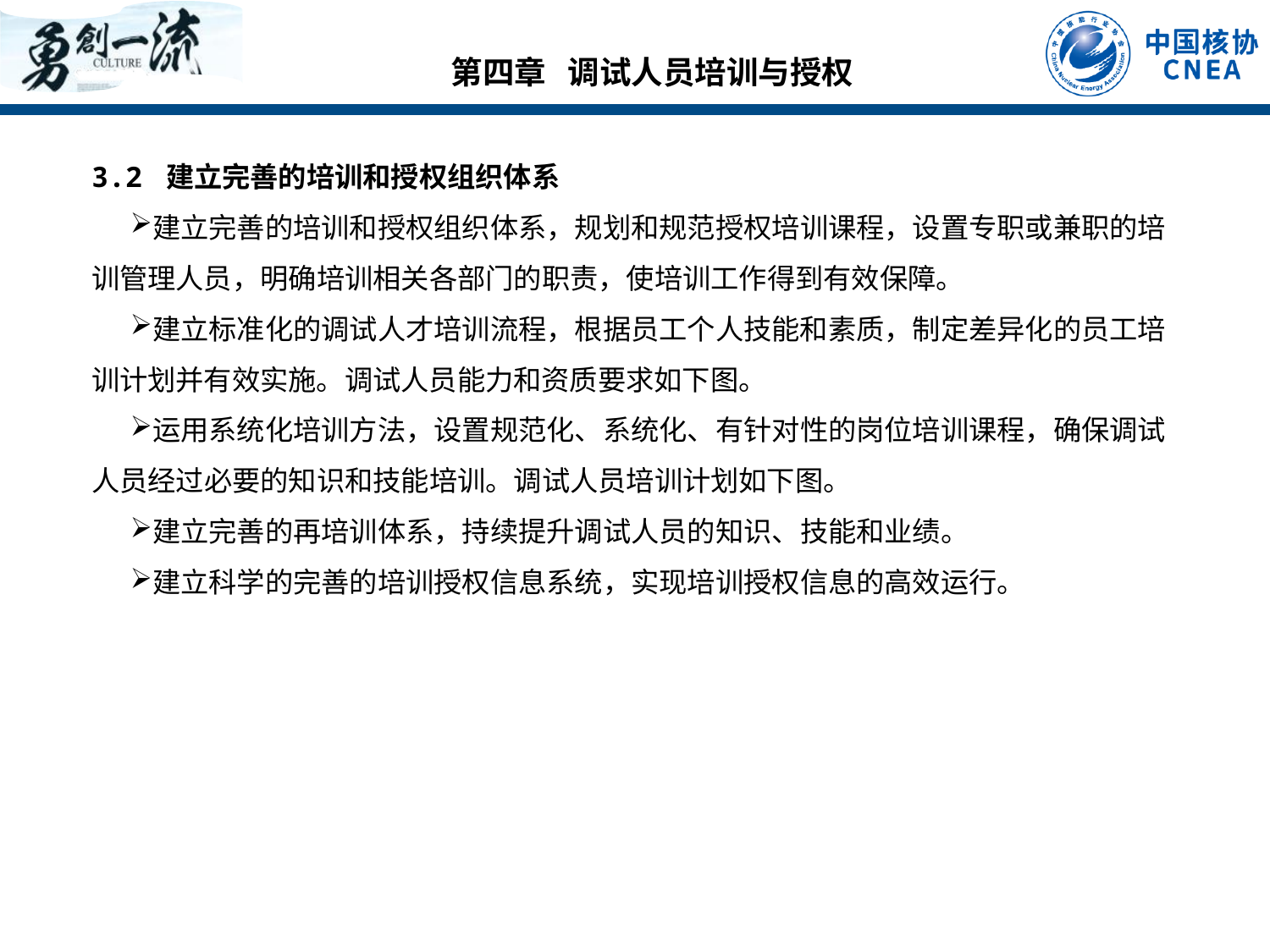

第四章   调试人员培训与授权
3.2 建立完善的培训和授权组织体系
建立完善的培训和授权组织体系，规划和规范授权培训课程，设置专职或兼职的培训管理人员，明确培训相关各部门的职责，使培训工作得到有效保障。
建立标准化的调试人才培训流程，根据员工个人技能和素质，制定差异化的员工培训计划并有效实施。调试人员能力和资质要求如下图。
运用系统化培训方法，设置规范化、系统化、有针对性的岗位培训课程，确保调试人员经过必要的知识和技能培训。调试人员培训计划如下图。
建立完善的再培训体系，持续提升调试人员的知识、技能和业绩。
建立科学的完善的培训授权信息系统，实现培训授权信息的高效运行。